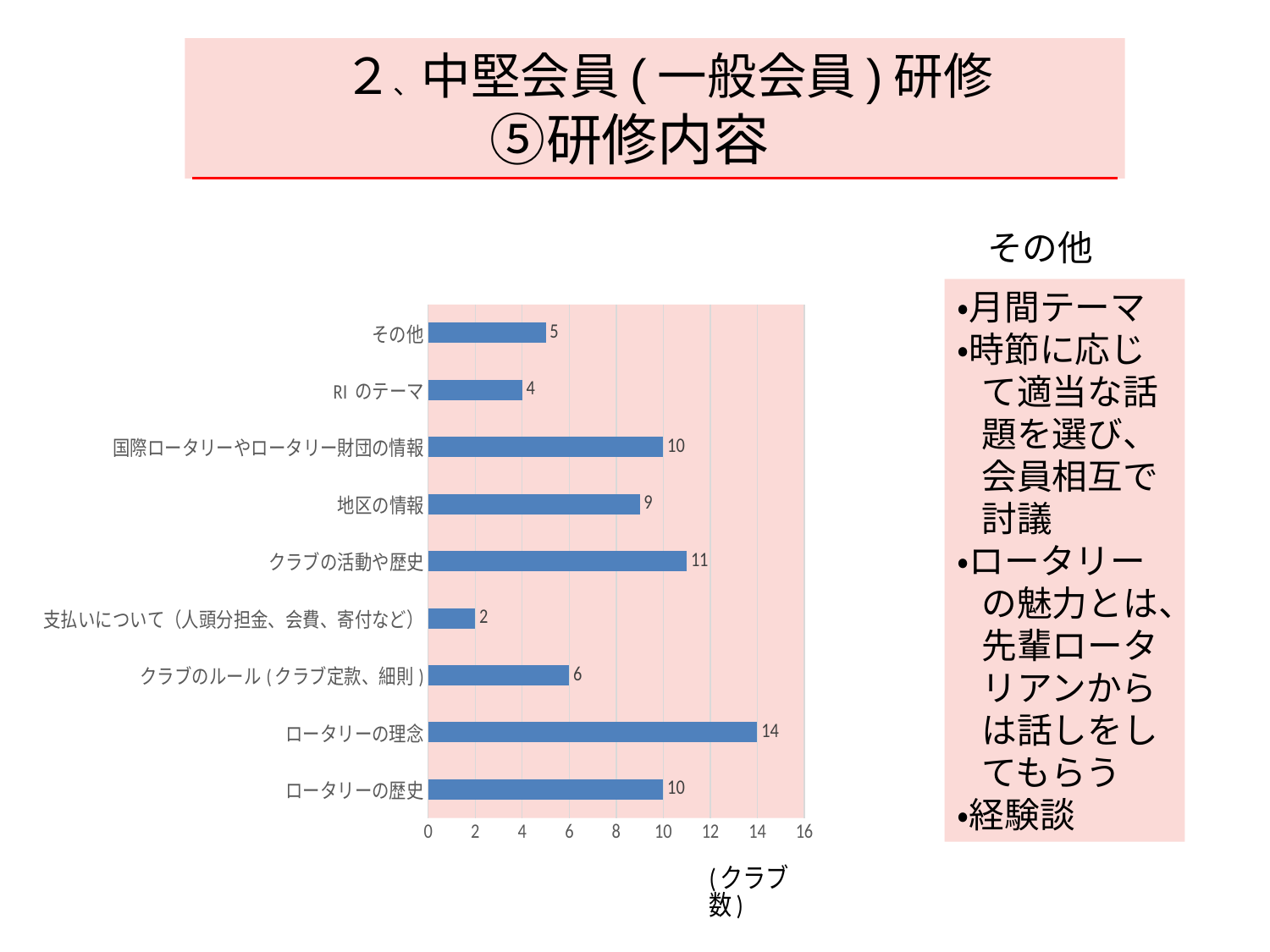

２、中堅会員(一般会員)研修
⑤研修内容

### Chart

| Category | 研修内容 |
|---|---|
| ロータリーの歴史 | 10.0 |
| ロータリーの理念 | 14.0 |
| クラブのルール(クラブ定款、細則) | 6.0 |
| 支払いについて（人頭分担金、会費、寄付など） | 2.0 |
| クラブの活動や歴史 | 11.0 |
| 地区の情報 | 9.0 |
| 国際ロータリーやロータリー財団の情報 | 10.0 |
|  RI のテーマ | 4.0 |
| その他 | 5.0 |
その他
・月間テーマ
・時節に応じて適当な話題を選び、会員相互で討議
・ロータリーの魅力とは、先輩ロータリアンからは話しをしてもらう
・経験談